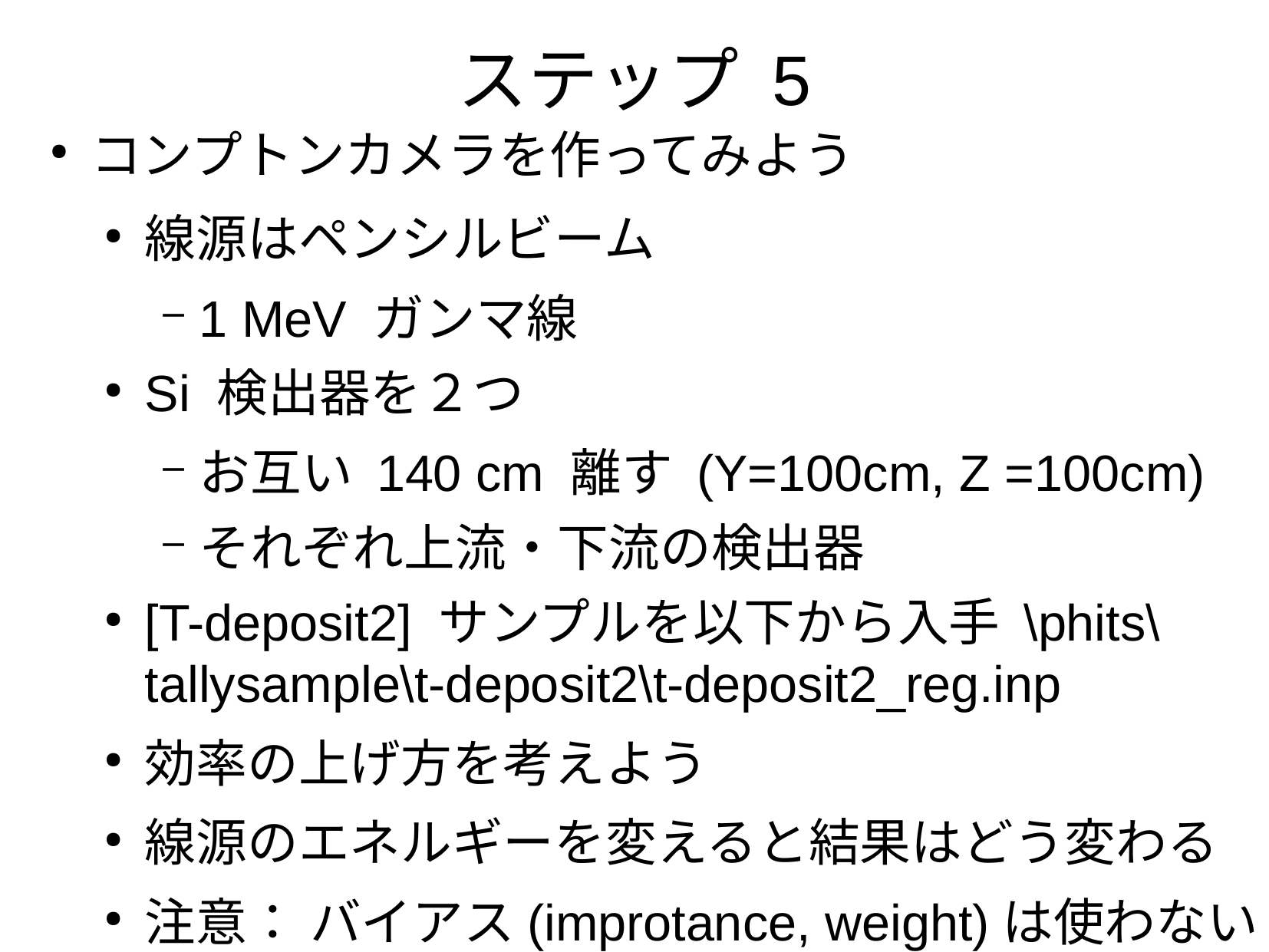

ステップ 5
コンプトンカメラを作ってみよう
線源はペンシルビーム
1 MeV ガンマ線
Si 検出器を２つ
お互い 140 cm 離す (Y=100cm, Z =100cm)
それぞれ上流・下流の検出器
[T-deposit2] サンプルを以下から入手 \phits\tallysample\t-deposit2\t-deposit2_reg.inp
効率の上げ方を考えよう
線源のエネルギーを変えると結果はどう変わる
注意： バイアス(improtance, weight)は使わない